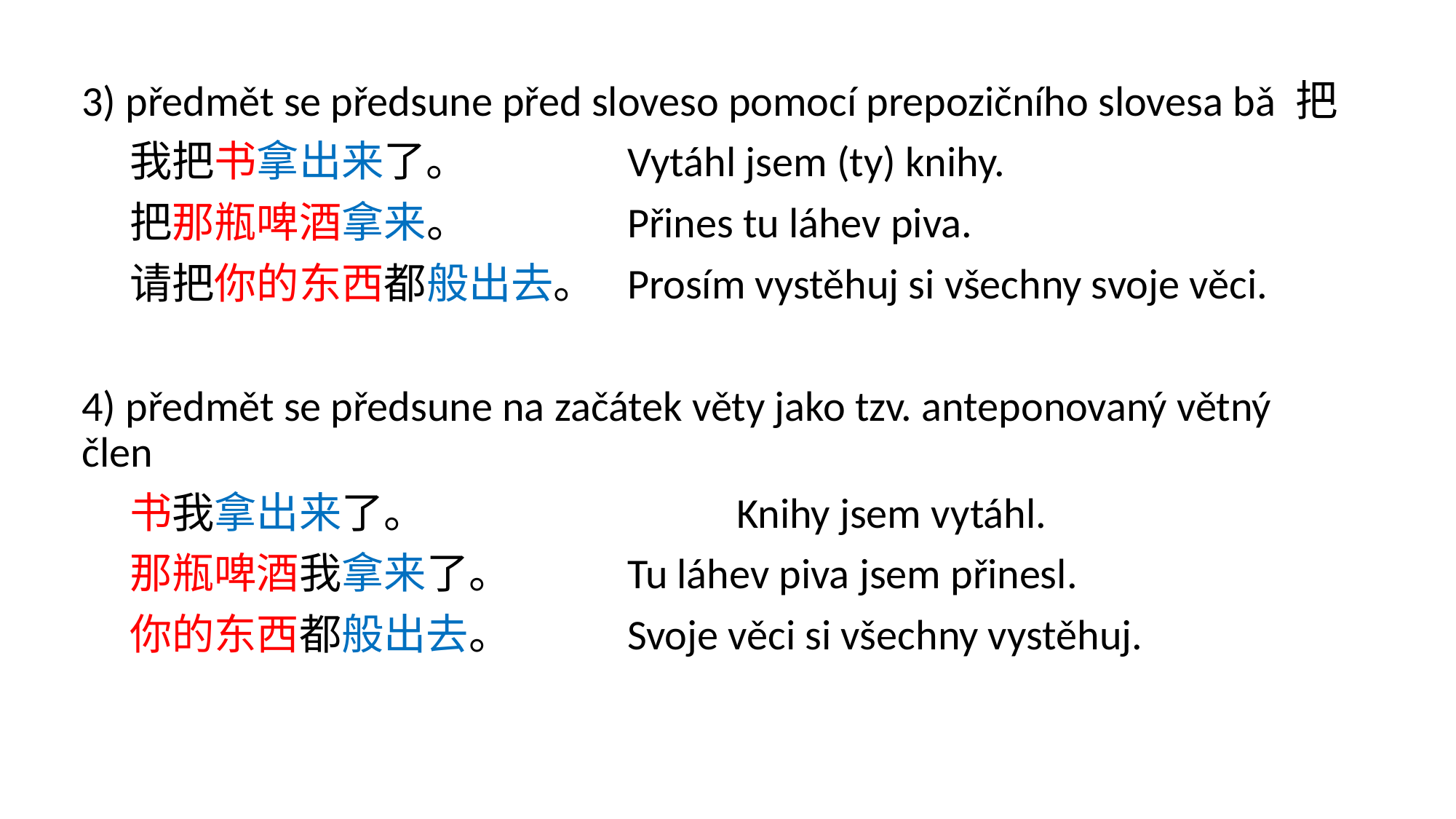

3) předmět se předsune před sloveso pomocí prepozičního slovesa bǎ 把
    我把书拿出来了。		Vytáhl jsem (ty) knihy.
    把那瓶啤酒拿来。		Přines tu láhev piva.
    请把你的东西都般出去。 	Prosím vystěhuj si všechny svoje věci.

4) předmět se předsune na začátek věty jako tzv. anteponovaný větný člen
    书我拿出来了。			Knihy jsem vytáhl.
    那瓶啤酒我拿来了。		Tu láhev piva jsem přinesl.
    你的东西都般出去。		Svoje věci si všechny vystěhuj.